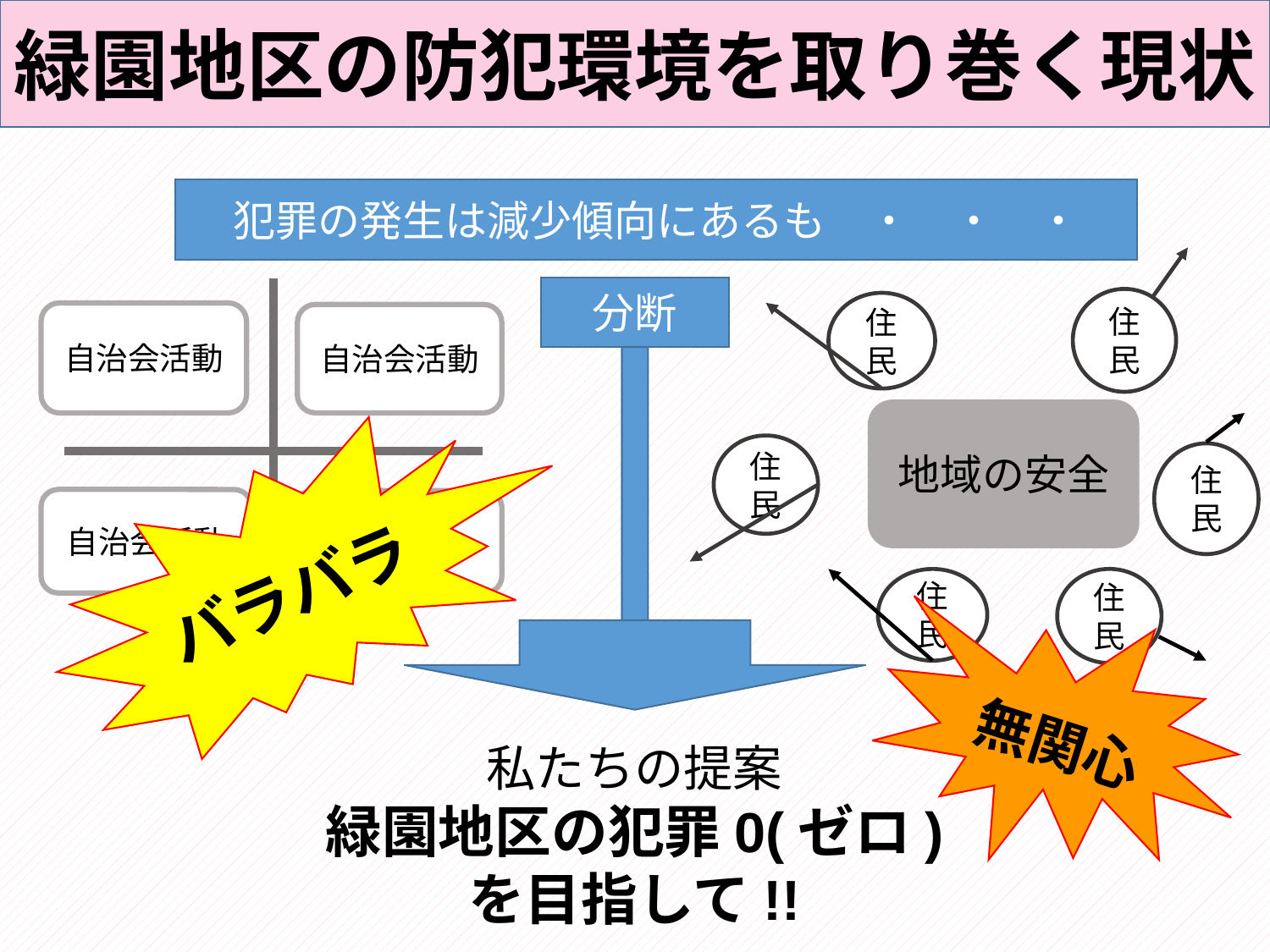

緑園地区の防犯環境を取り巻く現状
犯罪の発生は減少傾向にあるも　・　・　・
分断
住民
住民
自治会活動
自治会活動

地域の安全
住民

住民
自治会活動
団体活動
バラバラ
住民
住民

無関心
私たちの提案
緑園地区の犯罪0(ゼロ)
を目指して!!